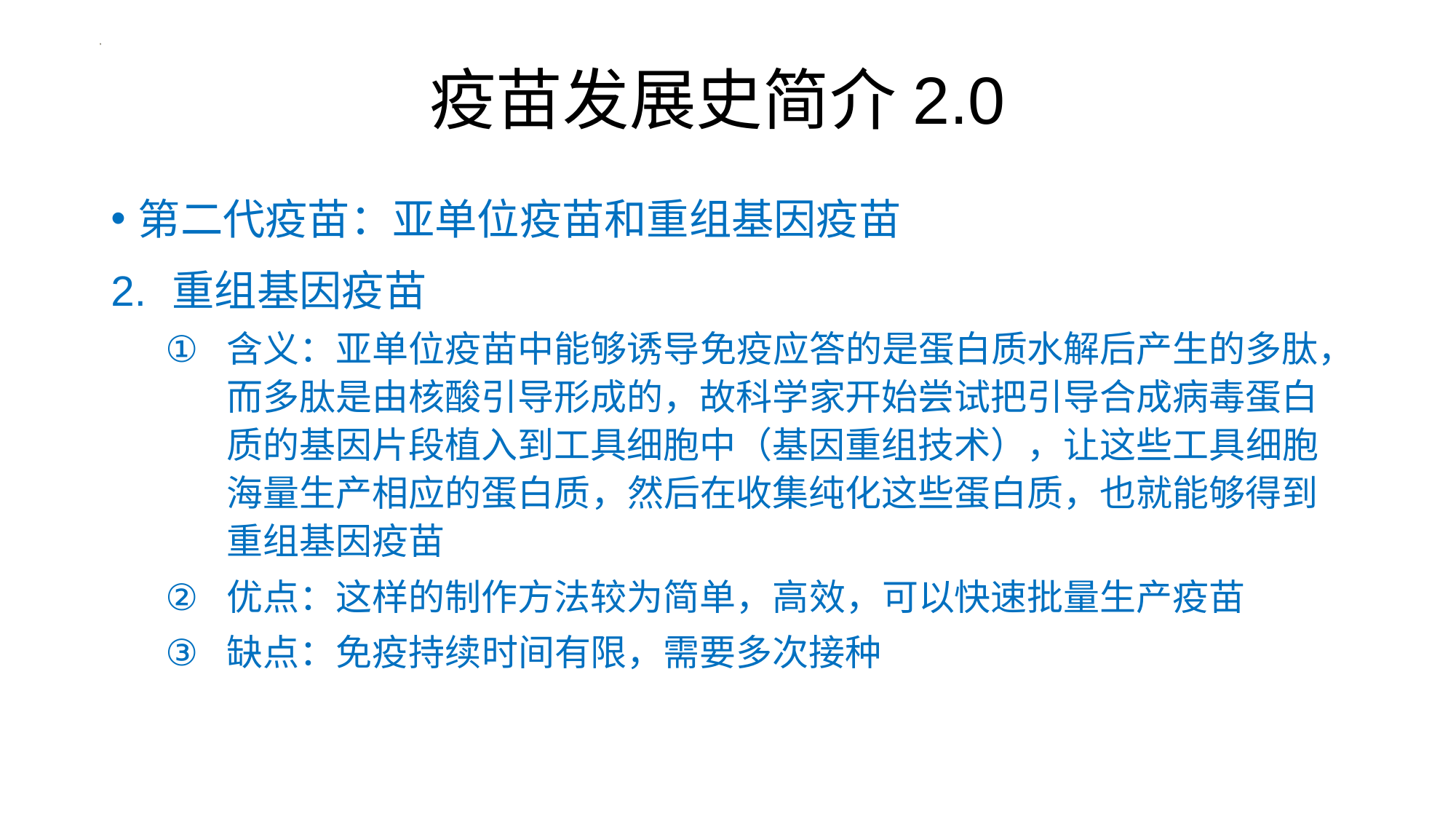

# 疫苗发展史简介2.0
第二代疫苗：亚单位疫苗和重组基因疫苗
重组基因疫苗
含义：亚单位疫苗中能够诱导免疫应答的是蛋白质水解后产生的多肽，而多肽是由核酸引导形成的，故科学家开始尝试把引导合成病毒蛋白质的基因片段植入到工具细胞中（基因重组技术），让这些工具细胞海量生产相应的蛋白质，然后在收集纯化这些蛋白质，也就能够得到重组基因疫苗
优点：这样的制作方法较为简单，高效，可以快速批量生产疫苗
缺点：免疫持续时间有限，需要多次接种